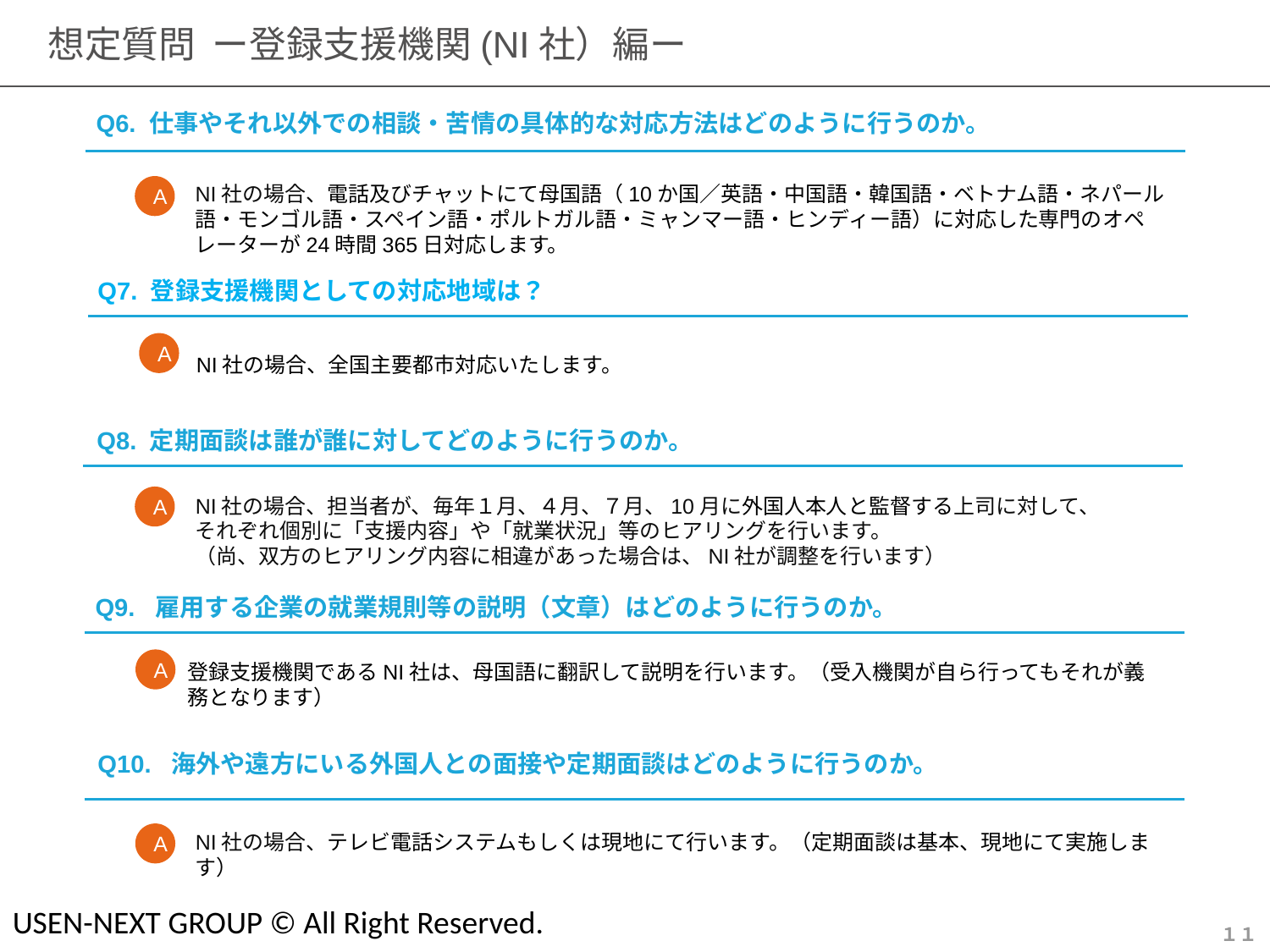

１１
# 想定質問  ー登録支援機関(NI社）編ー
Q6. 仕事やそれ以外での相談・苦情の具体的な対応方法はどのように行うのか。
NI社の場合、電話及びチャットにて母国語（10か国／英語・中国語・韓国語・ベトナム語・ネパール語・モンゴル語・スペイン語・ポルトガル語・ミャンマー語・ヒンディー語）に対応した専門のオペレーターが24時間365日対応します。
A
Q7. 登録支援機関としての対応地域は？
A
NI社の場合、全国主要都市対応いたします。
Q8. 定期面談は誰が誰に対してどのように行うのか。
NI社の場合、担当者が、毎年１月、４月、７月、10月に外国人本人と監督する上司に対して、それぞれ個別に「支援内容」や「就業状況」等のヒアリングを行います。
（尚、双方のヒアリング内容に相違があった場合は、NI社が調整を行います）
A
Q9.  雇用する企業の就業規則等の説明（文章）はどのように行うのか。
A
登録支援機関であるNI社は、母国語に翻訳して説明を行います。（受入機関が自ら行ってもそれが義務となります）
Q10.  海外や遠方にいる外国人との面接や定期面談はどのように行うのか。
NI社の場合、テレビ電話システムもしくは現地にて行います。（定期面談は基本、現地にて実施します）
A
USEN-NEXT GROUP © All Right Reserved.